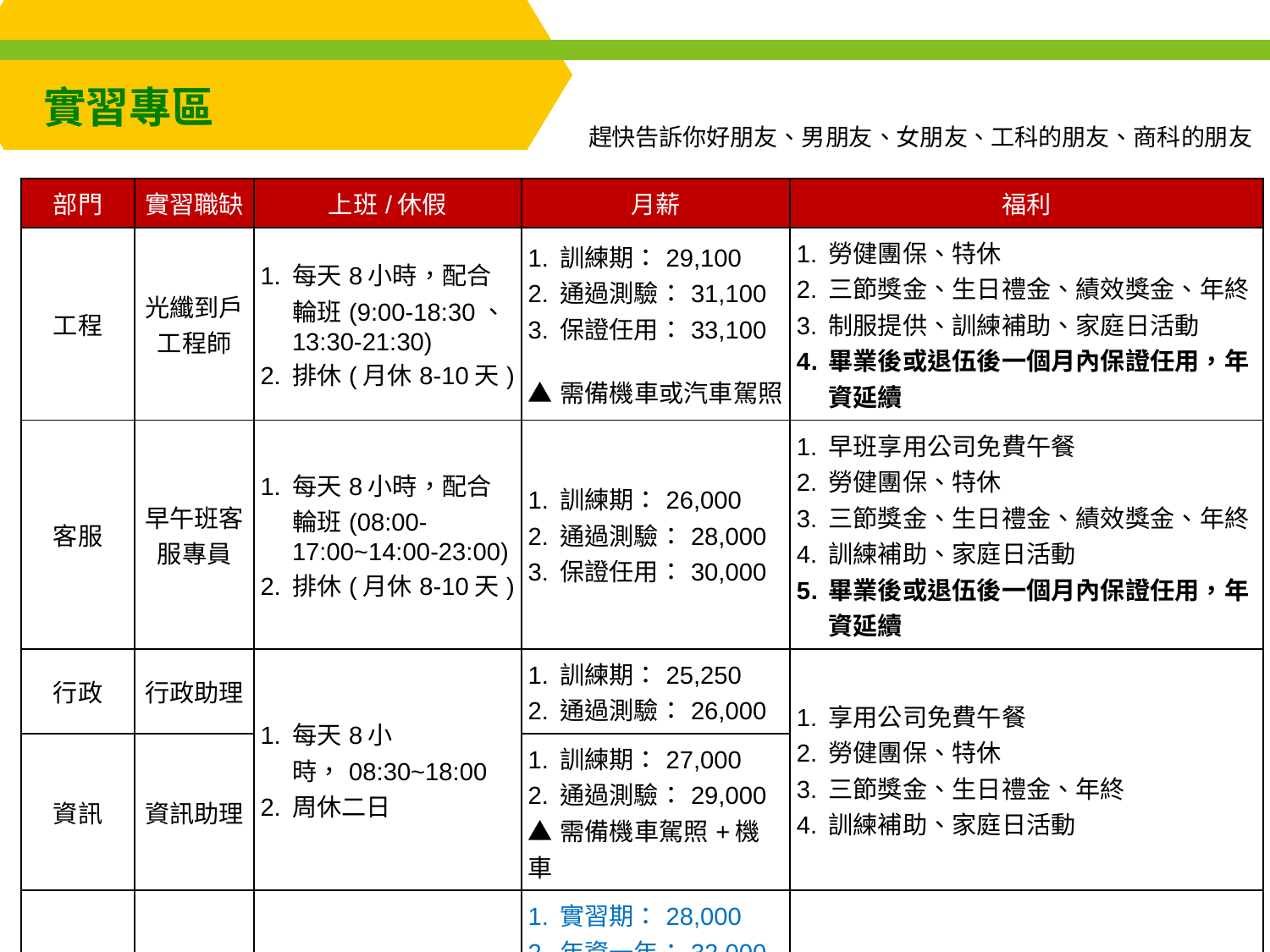

# 實習專區
趕快告訴你好朋友、男朋友、女朋友、工科的朋友、商科的朋友
| 部門 | 實習職缺 | 上班/休假 | 月薪 | 福利 |
| --- | --- | --- | --- | --- |
| 工程 | 光纖到戶工程師 | 每天8小時，配合輪班(9:00-18:30、13:30-21:30) 排休(月休8-10天) | 訓練期：29,100 通過測驗：31,100 保證任用：33,100 ▲需備機車或汽車駕照 | 勞健團保、特休 三節獎金、生日禮金、績效獎金、年終 制服提供、訓練補助、家庭日活動 畢業後或退伍後一個月內保證任用，年資延續 |
| 客服 | 早午班客服專員 | 每天8小時，配合輪班(08:00-17:00~14:00-23:00) 排休(月休8-10天) | 訓練期：26,000 通過測驗：28,000 保證任用：30,000 | 早班享用公司免費午餐 勞健團保、特休 三節獎金、生日禮金、績效獎金、年終 訓練補助、家庭日活動 畢業後或退伍後一個月內保證任用，年資延續 |
| 行政 | 行政助理 | 每天8小時，08:30~18:00 周休二日 | 訓練期：25,250 通過測驗：26,000 | 享用公司免費午餐 勞健團保、特休 三節獎金、生日禮金、年終 訓練補助、家庭日活動 |
| 資訊 | 資訊助理 |  | 訓練期：27,000 通過測驗：29,000 ▲需備機車駕照+機車 |  |
| TBC工程 | 工程師 | 每日工時８小時、配合輪班 每月休8-14天 | 實習期：28,000 年資一年：32,000 年資三年：35,000 年資五年：40,000 ▲需備機車駕照+機車 or 汽車駕照 | 勞健團保、特休 三節獎金、生日禮金、績效獎金 制服提供 |